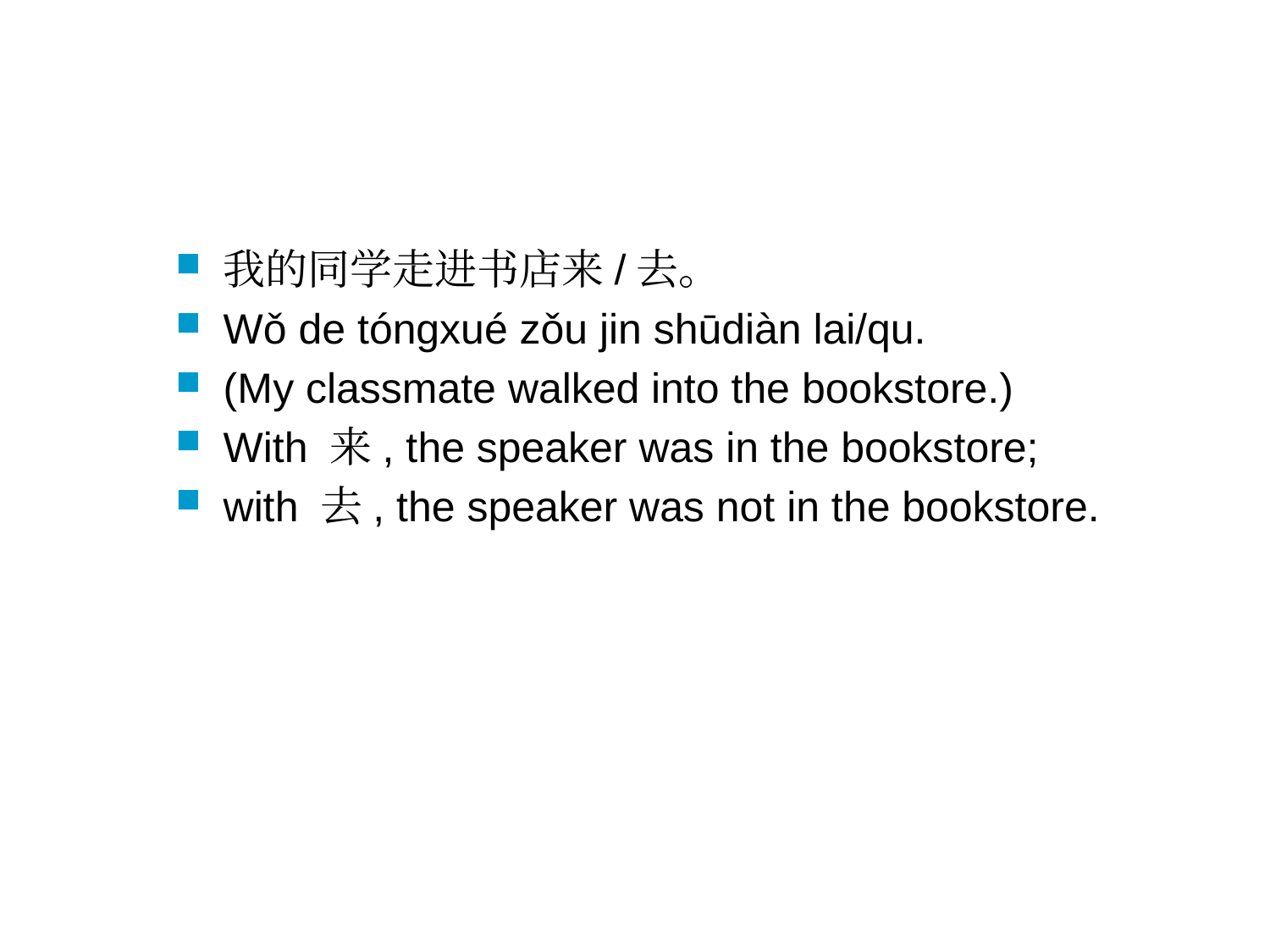

#
我的同学走进书店来/去。
Wǒ de tóngxué zǒu jin shūdiàn lai/qu.
(My classmate walked into the bookstore.)
With 来, the speaker was in the bookstore;
with 去, the speaker was not in the bookstore.